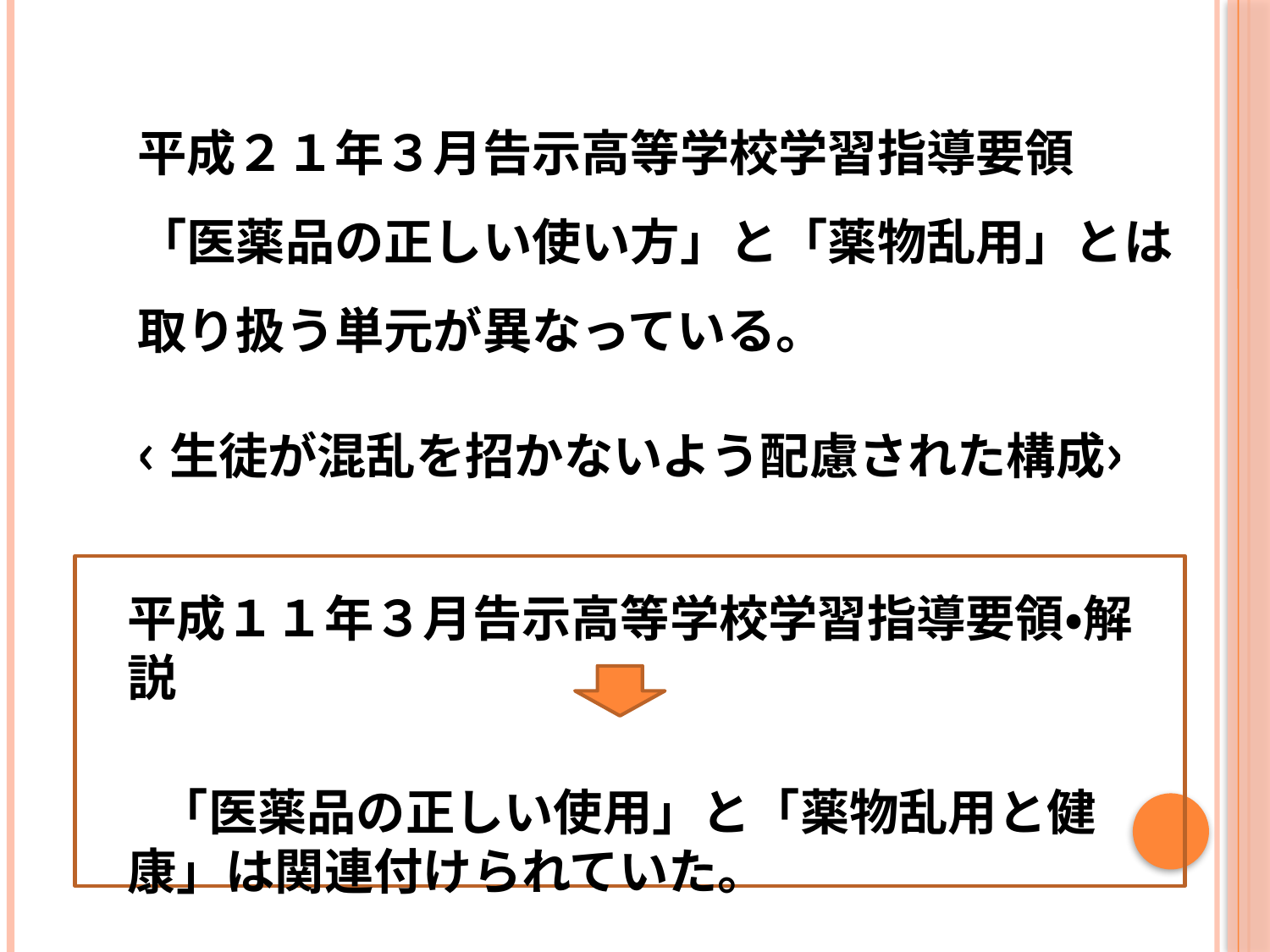

平成２１年３月告示高等学校学習指導要領
「医薬品の正しい使い方」と「薬物乱用」とは
取り扱う単元が異なっている。

‹生徒が混乱を招かないよう配慮された構成›

平成１１年３月告示高等学校学習指導要領・解説

　「医薬品の正しい使用」と「薬物乱用と健康」は関連付けられていた。